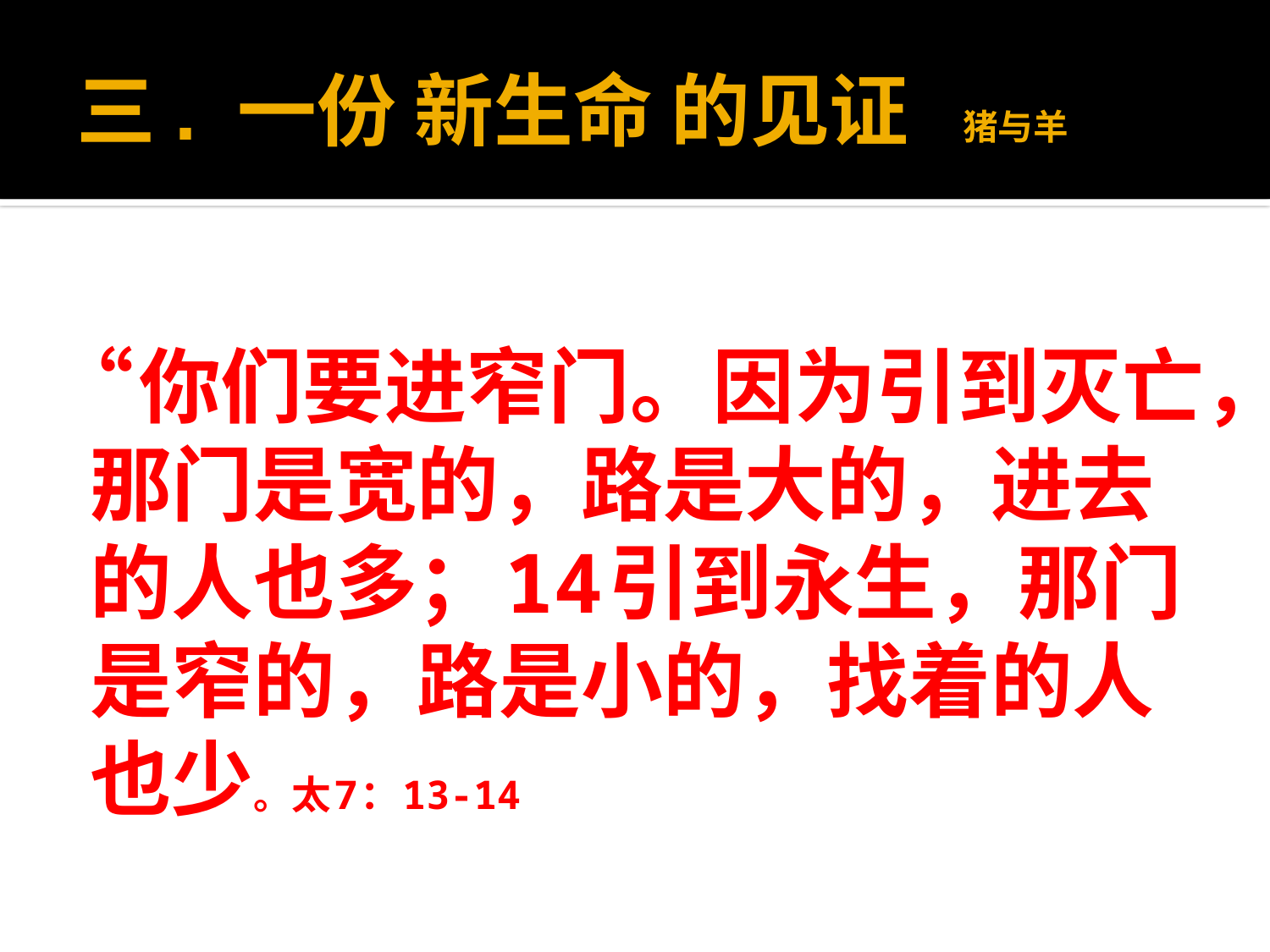

# 三. 一份 新生命 的见证   猪与羊

“你们要进窄门。因为引到灭亡，那门是宽的，路是大的，进去的人也多；14引到永生，那门是窄的，路是小的，找着的人也少。太7：13-14